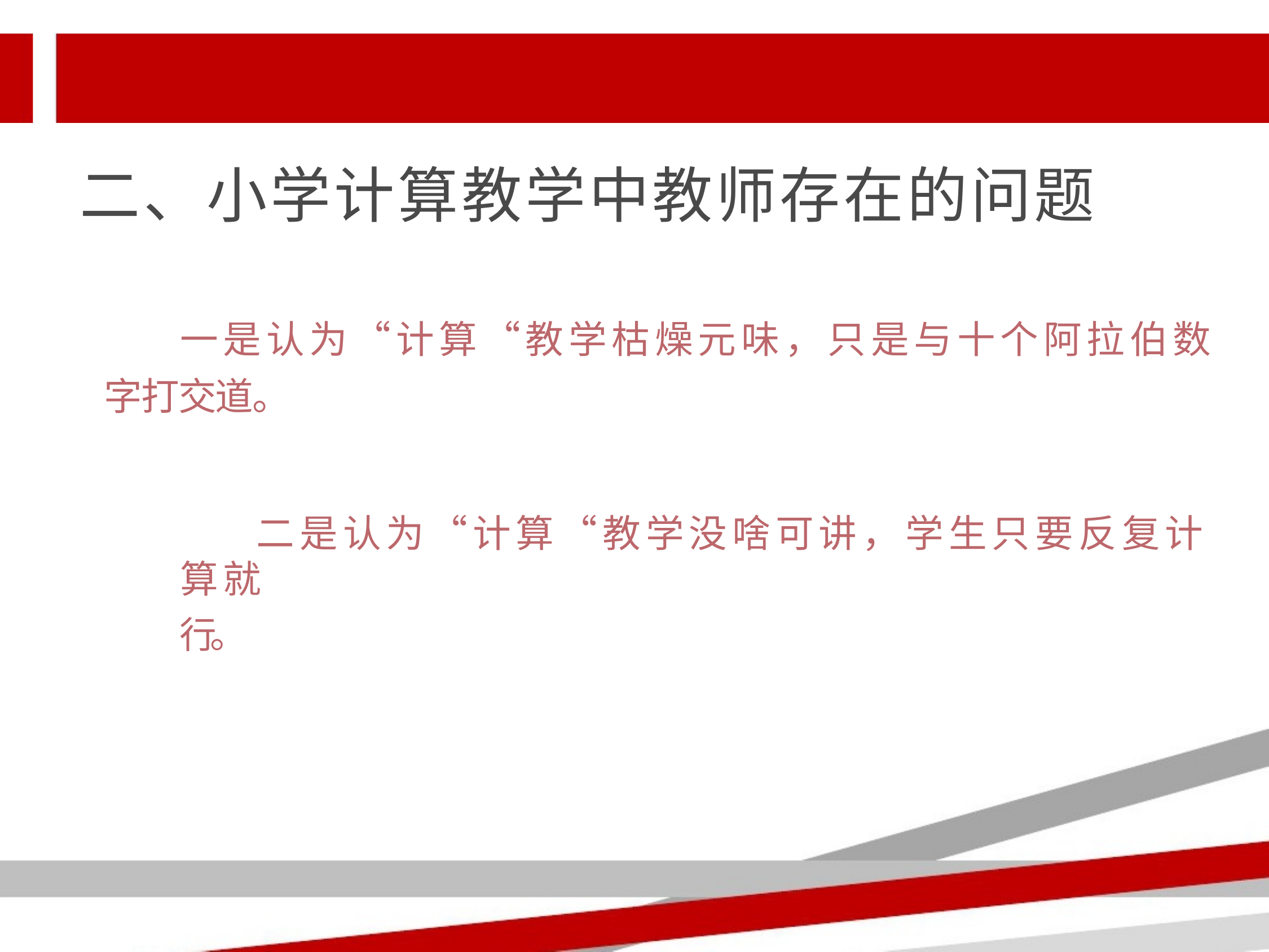

# 二、小学计算教学中教师存在的问题
一是认为“计算“教学枯燥元味，只是与十个阿拉伯数 字打交道。

二是认为“计算“教学没啥可讲，学生只要反复计算就
行。